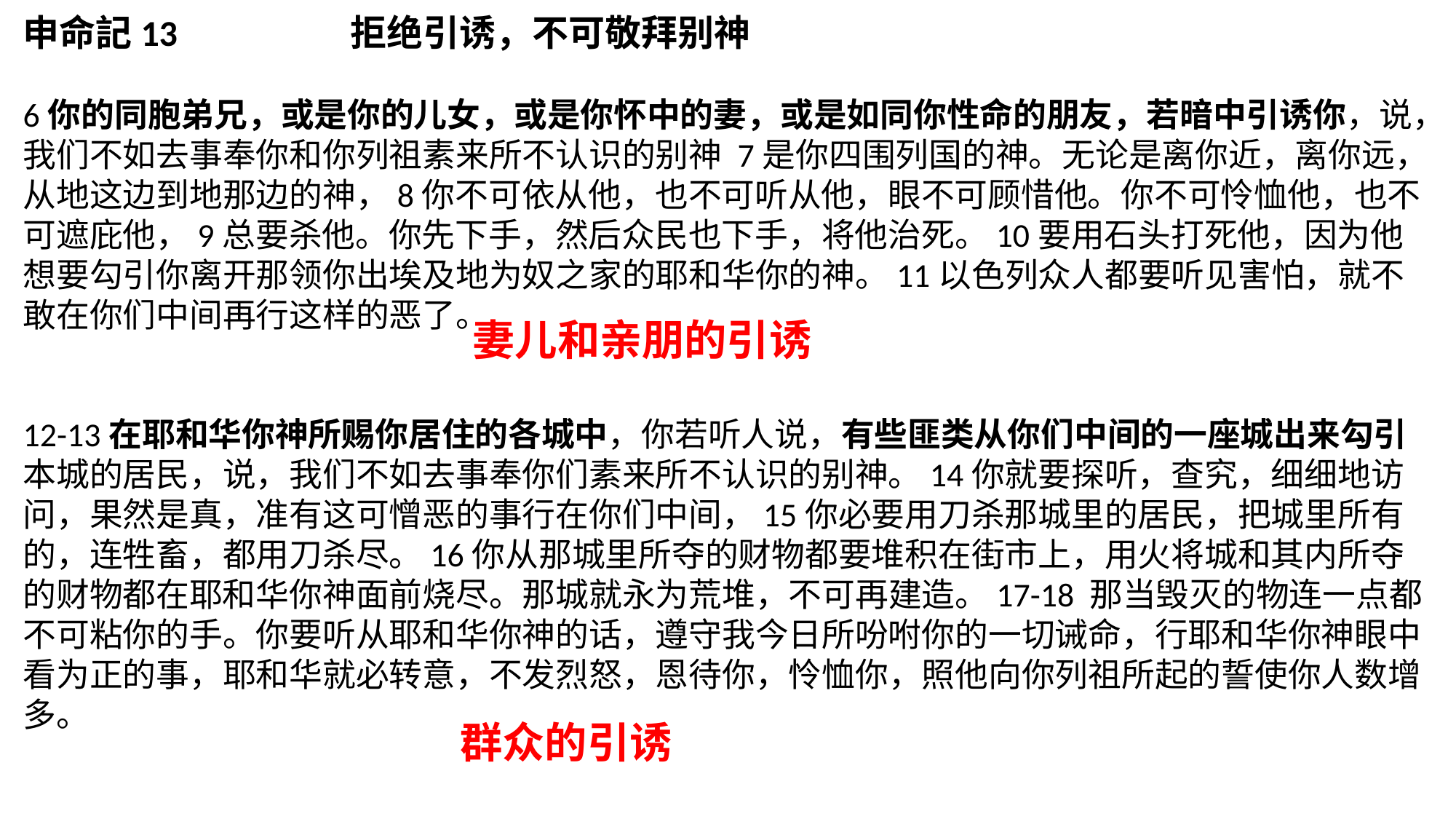

申命記13		拒绝引诱，不可敬拜别神

6你的同胞弟兄，或是你的儿女，或是你怀中的妻，或是如同你性命的朋友，若暗中引诱你，说，我们不如去事奉你和你列祖素来所不认识的别神 7是你四围列国的神。无论是离你近，离你远，从地这边到地那边的神，8你不可依从他，也不可听从他，眼不可顾惜他。你不可怜恤他，也不可遮庇他，9总要杀他。你先下手，然后众民也下手，将他治死。10要用石头打死他，因为他想要勾引你离开那领你出埃及地为奴之家的耶和华你的神。11以色列众人都要听见害怕，就不敢在你们中间再行这样的恶了。

12-13在耶和华你神所赐你居住的各城中，你若听人说，有些匪类从你们中间的一座城出来勾引本城的居民，说，我们不如去事奉你们素来所不认识的别神。14你就要探听，查究，细细地访问，果然是真，准有这可憎恶的事行在你们中间，15你必要用刀杀那城里的居民，把城里所有的，连牲畜，都用刀杀尽。16你从那城里所夺的财物都要堆积在街市上，用火将城和其内所夺的财物都在耶和华你神面前烧尽。那城就永为荒堆，不可再建造。17-18 那当毁灭的物连一点都不可粘你的手。你要听从耶和华你神的话，遵守我今日所吩咐你的一切诫命，行耶和华你神眼中看为正的事，耶和华就必转意，不发烈怒，恩待你，怜恤你，照他向你列祖所起的誓使你人数增多。

妻儿和亲朋的引诱
群众的引诱